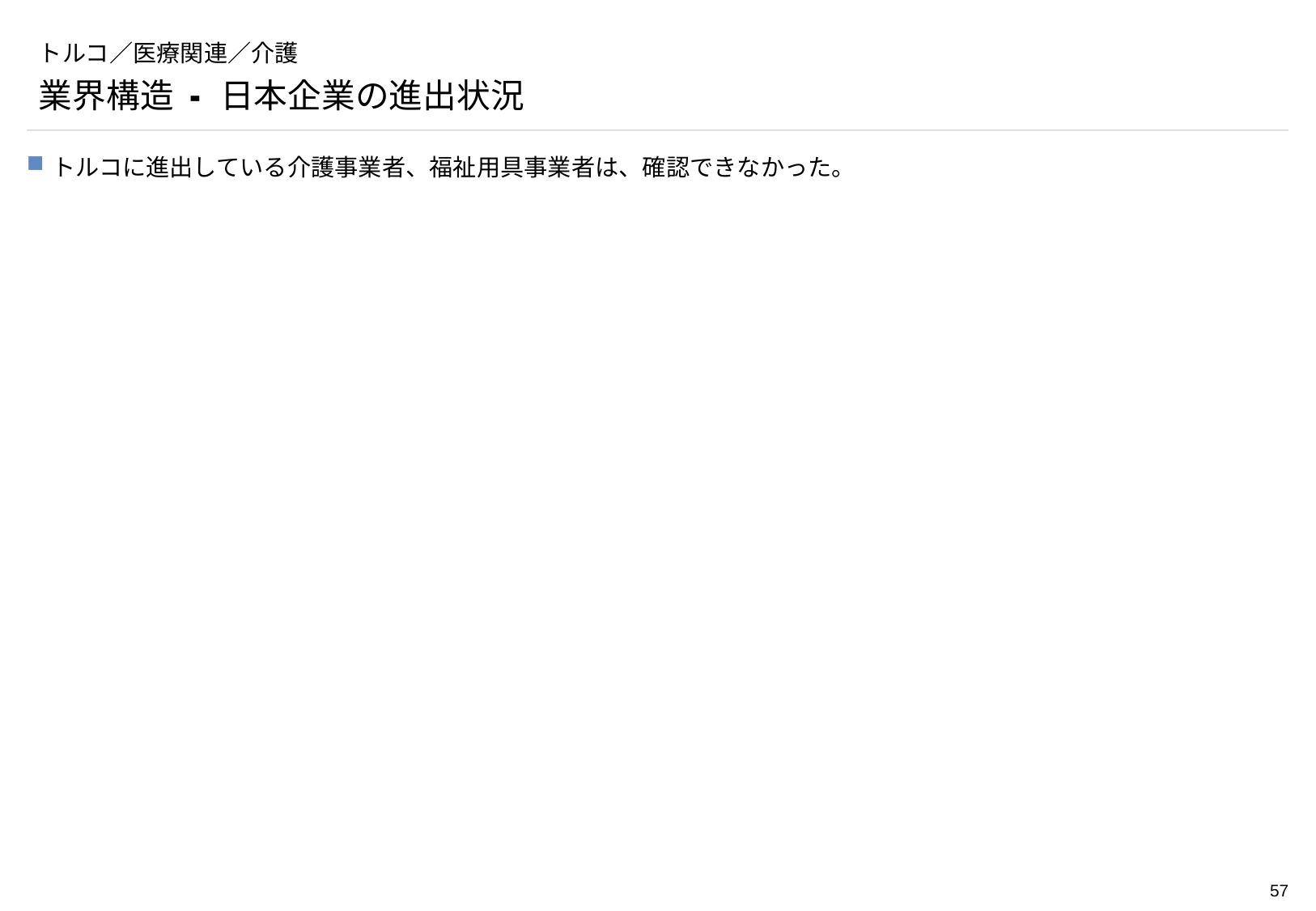

# トルコ／医療関連／介護
業界構造 - 日本企業の進出状況
トルコに進出している介護事業者、福祉用具事業者は、確認できなかった。